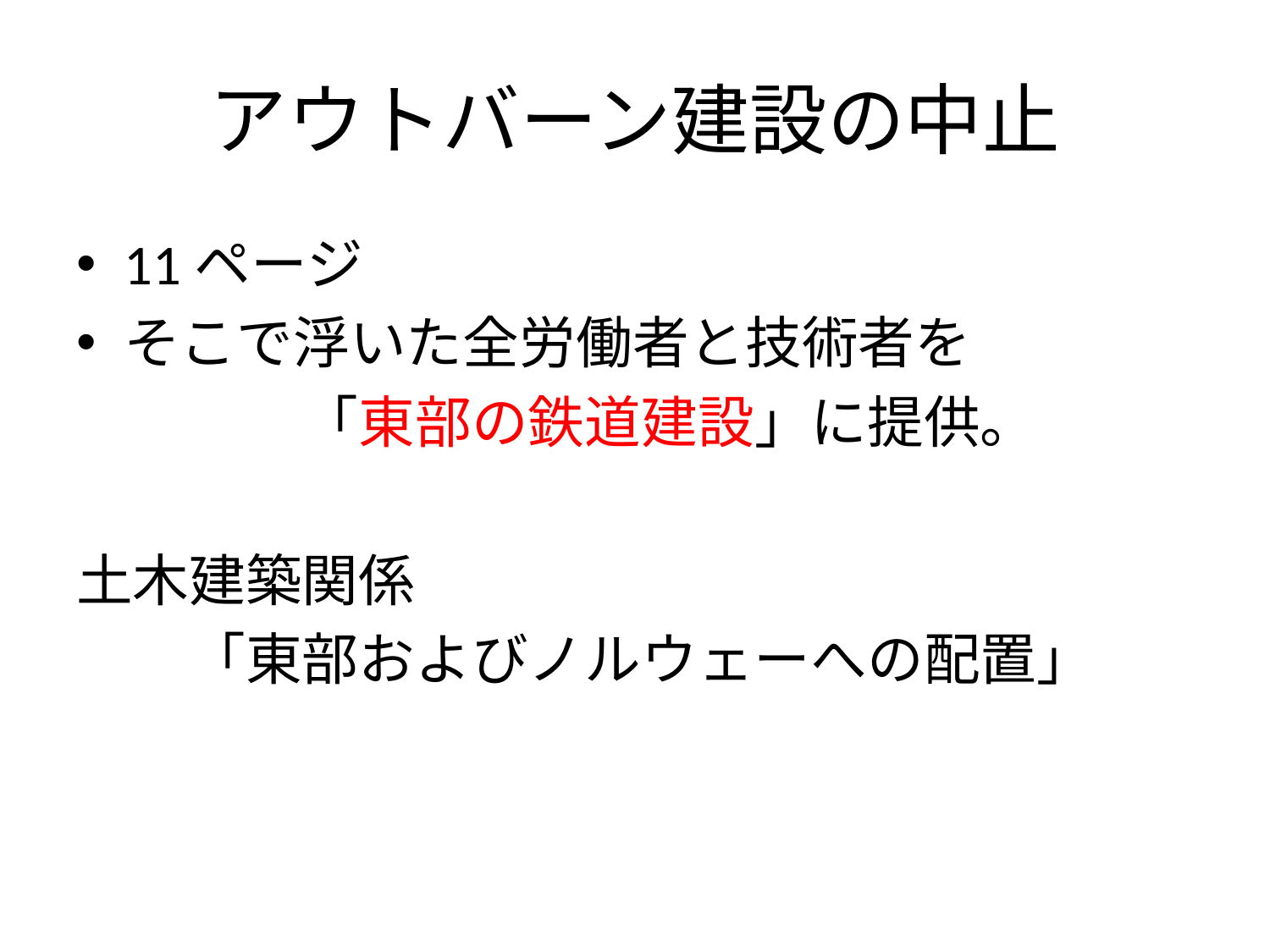

# アウトバーン建設の中止
11ページ
そこで浮いた全労働者と技術者を
　　　　「東部の鉄道建設」に提供。

土木建築関係
　　「東部およびノルウェーへの配置」